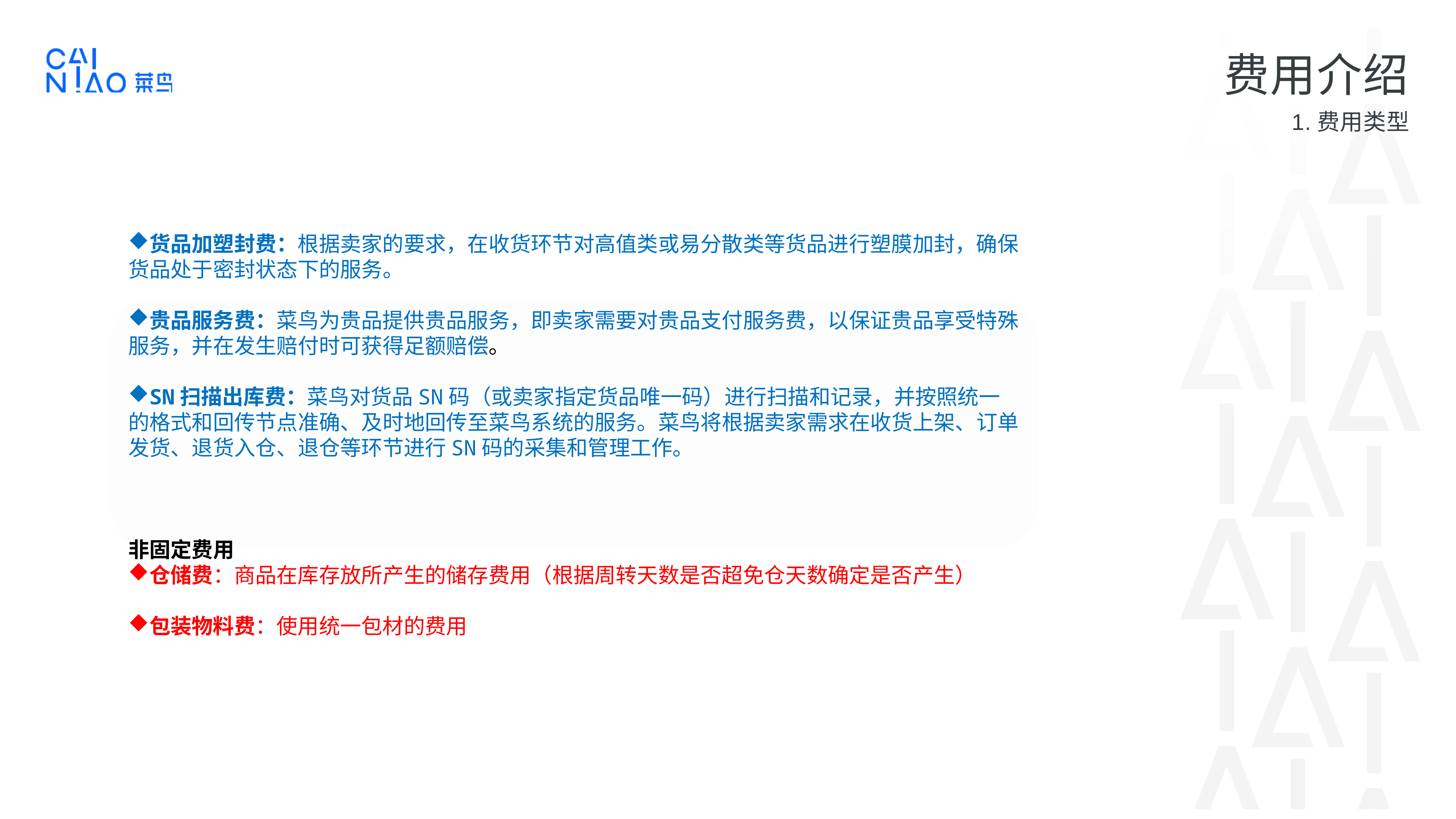

费用介绍
1.费用类型

货品加塑封费：根据卖家的要求，在收货环节对高值类或易分散类等货品进行塑膜加封，确保货品处于密封状态下的服务。

贵品服务费：菜鸟为贵品提供贵品服务，即卖家需要对贵品支付服务费，以保证贵品享受特殊服务，并在发生赔付时可获得足额赔偿。

SN扫描出库费：菜鸟对货品SN码（或卖家指定货品唯一码）进行扫描和记录，并按照统一的格式和回传节点准确、及时地回传至菜鸟系统的服务。菜鸟将根据卖家需求在收货上架、订单发货、退货入仓、退仓等环节进行SN码的采集和管理工作。

非固定费用
仓储费：商品在库存放所产生的储存费用（根据周转天数是否超免仓天数确定是否产生）

包装物料费：使用统一包材的费用